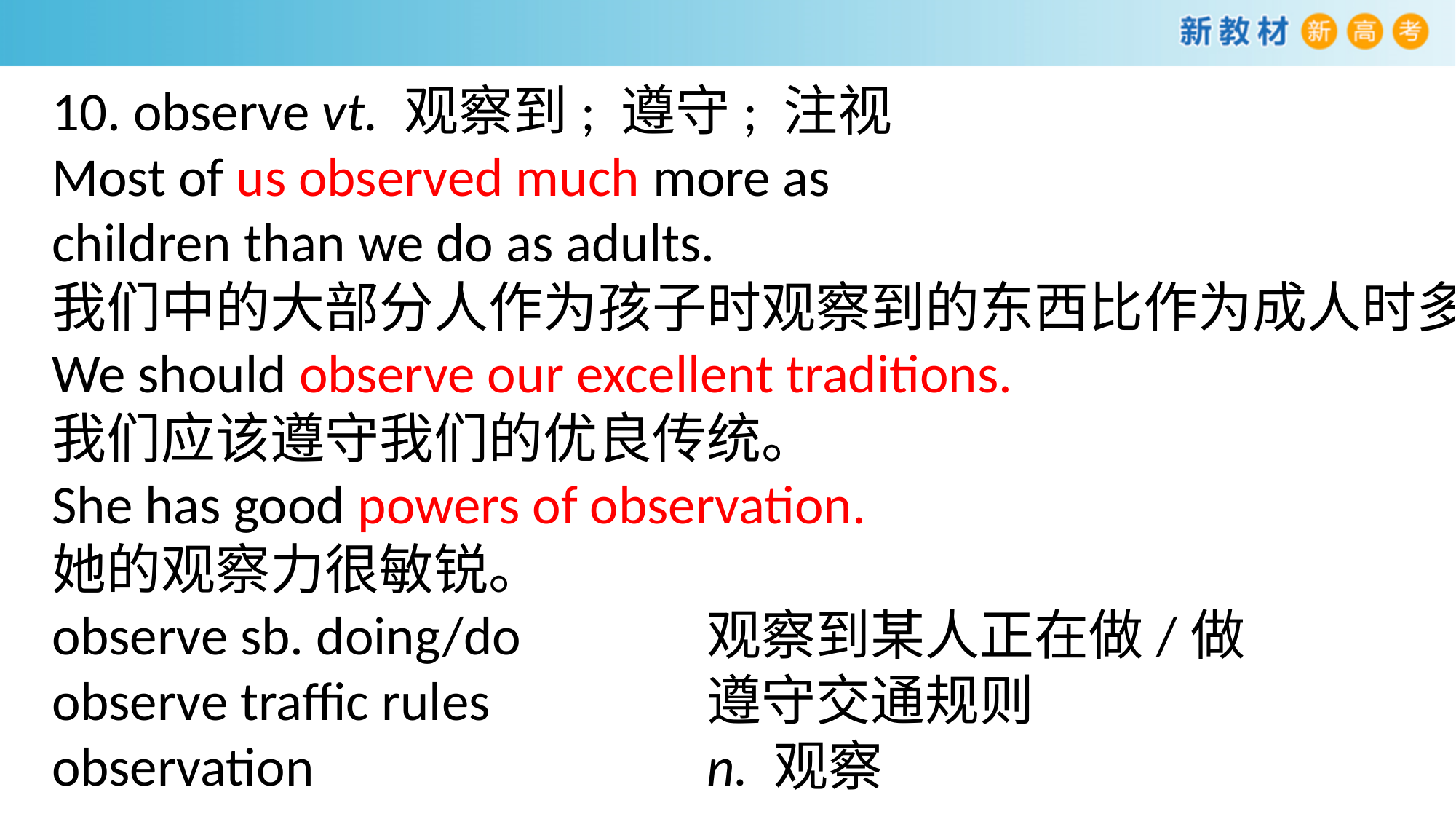

10. observe vt. 观察到; 遵守; 注视
Most of us observed much more as
children than we do as adults.
我们中的大部分人作为孩子时观察到的东西比作为成人时多。
We should observe our excellent traditions.
我们应该遵守我们的优良传统。
She has good powers of observation.
她的观察力很敏锐。
observe sb. doing/do　　　	观察到某人正在做/做
observe traffic rules		遵守交通规则
observation				n. 观察